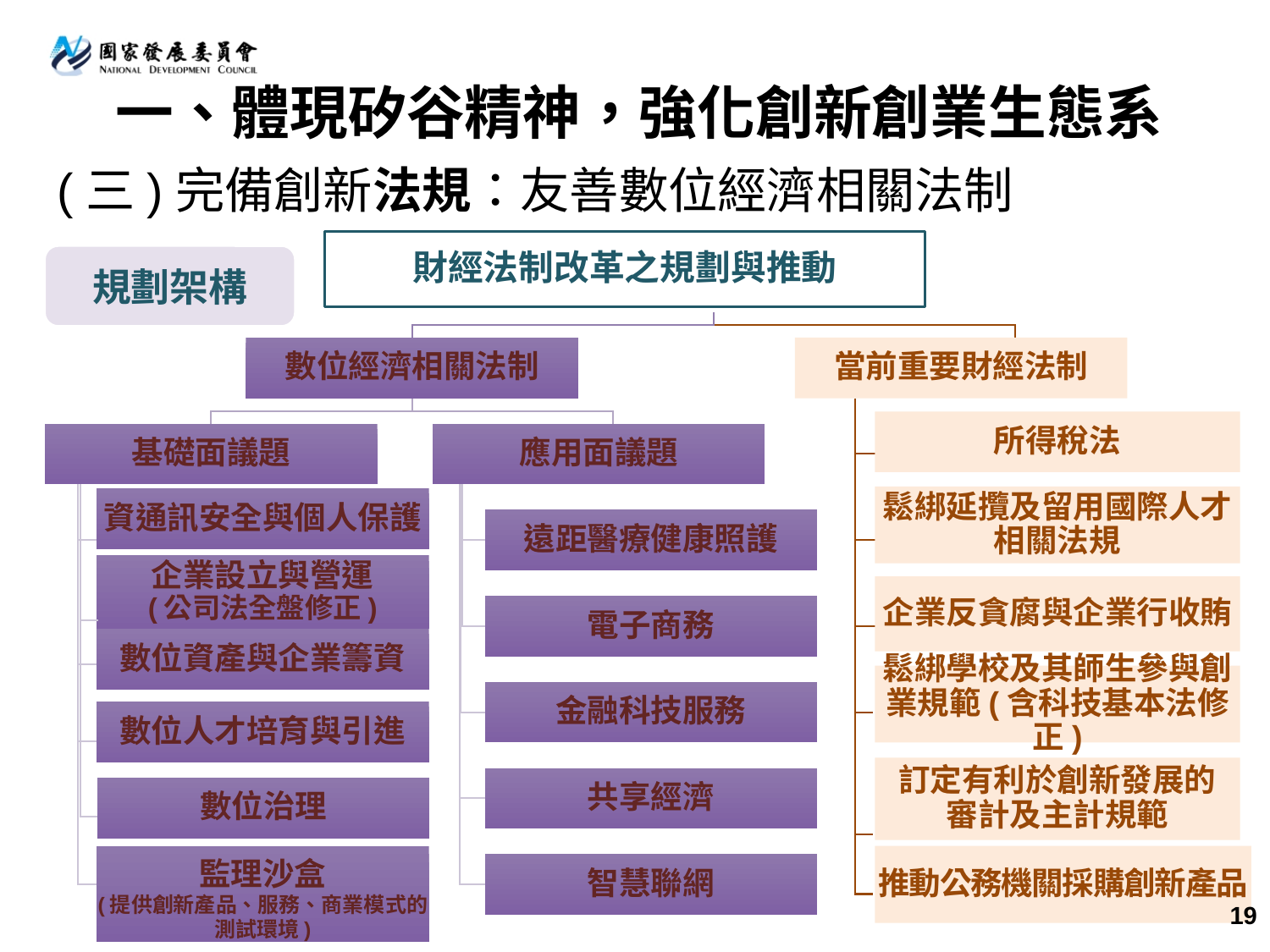

# 一、體現矽谷精神，強化創新創業生態系
(三)完備創新法規：友善數位經濟相關法制
財經法制改革之規劃與推動

數位經濟相關法制
當前重要財經法制

所得稅法
基礎面議題
應用面議題

鬆綁延攬及留用國際人才相關法規
資通訊安全與個人保護

遠距醫療健康照護

企業設立與營運
(公司法全盤修正)
企業反貪腐與企業行收賄
電子商務
數位資產與企業籌資
金融科技服務
數位人才培育與引進
共享經濟
數位治理
智慧聯網
規劃架構

鬆綁學校及其師生參與創業規範(含科技基本法修正)

訂定有利於創新發展的
審計及主計規範
監理沙盒
(提供創新產品、服務、商業模式的測試環境)
推動公務機關採購創新產品
19